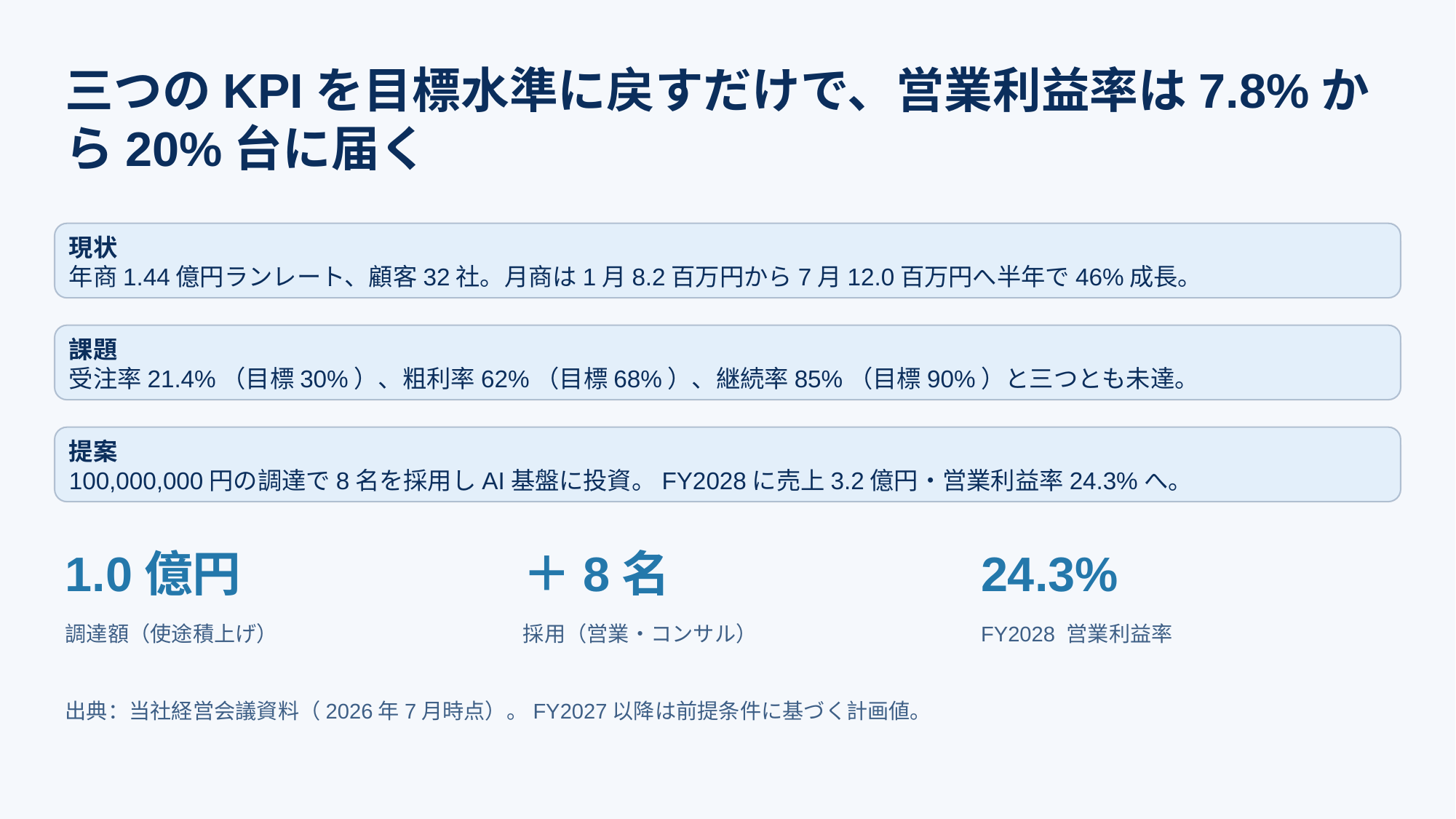

三つのKPIを目標水準に戻すだけで、営業利益率は7.8%から20%台に届く
現状
年商1.44億円ランレート、顧客32社。月商は1月8.2百万円から7月12.0百万円へ半年で46%成長。
課題
受注率21.4%（目標30%）、粗利率62%（目標68%）、継続率85%（目標90%）と三つとも未達。
提案
100,000,000円の調達で8名を採用しAI基盤に投資。FY2028に売上3.2億円・営業利益率24.3%へ。
1.0億円
＋8名
24.3%
調達額（使途積上げ）
採用（営業・コンサル）
FY2028 営業利益率
出典：当社経営会議資料（2026年7月時点）。FY2027以降は前提条件に基づく計画値。